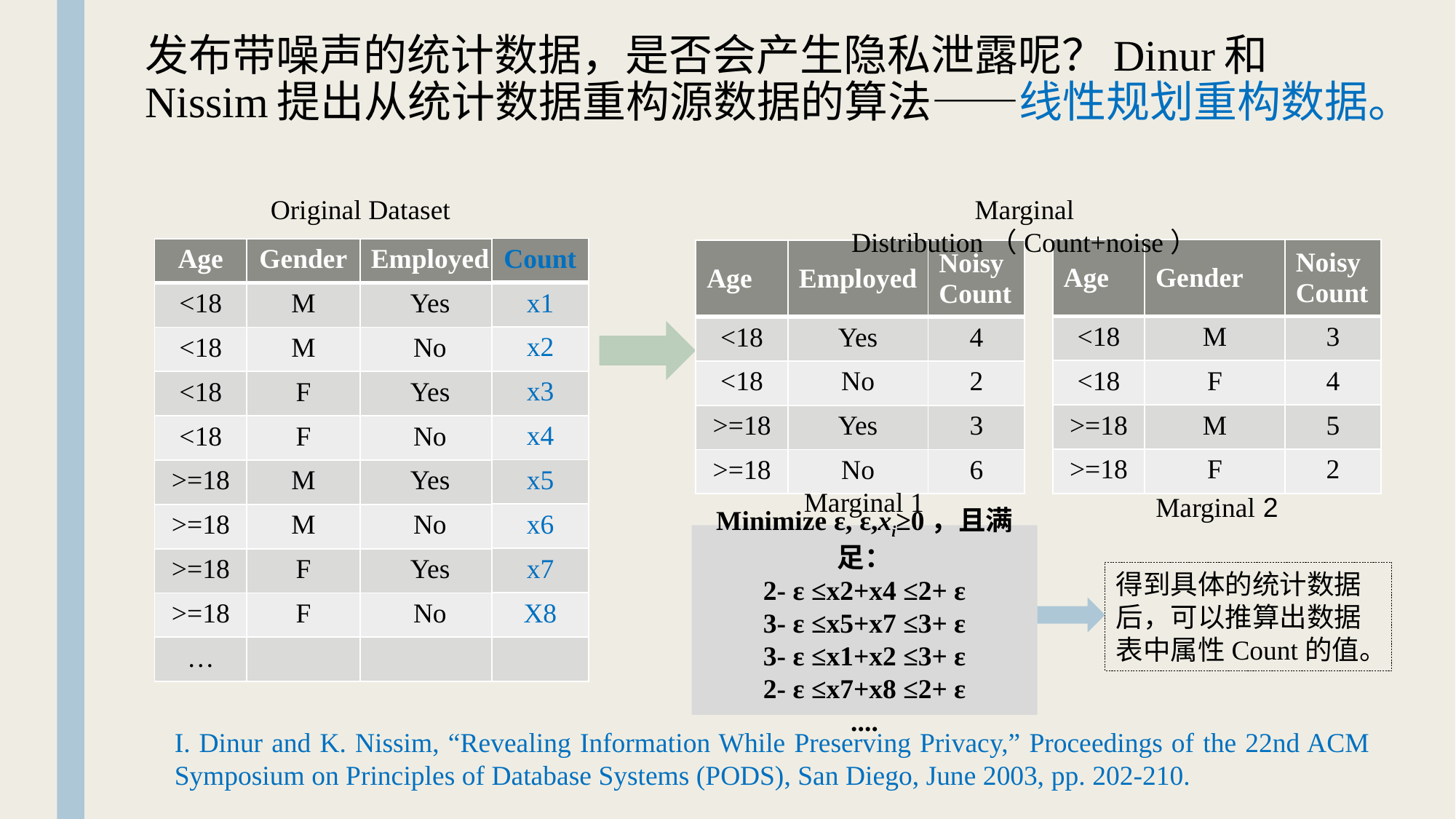

# 发布带噪声的统计数据，是否会产生隐私泄露呢？Dinur和Nissim提出从统计数据重构源数据的算法——线性规划重构数据。
Original Dataset
Marginal Distribution（Count+noise）
| Count |
| --- |
| x1 |
| x2 |
| x3 |
| x4 |
| x5 |
| x6 |
| x7 |
| X8 |
|  |
| Age | Gender | Employed |
| --- | --- | --- |
| <18 | M | Yes |
| <18 | M | No |
| <18 | F | Yes |
| <18 | F | No |
| >=18 | M | Yes |
| >=18 | M | No |
| >=18 | F | Yes |
| >=18 | F | No |
| … |  |  |
| Age | Gender | Noisy Count |
| --- | --- | --- |
| <18 | M | 3 |
| <18 | F | 4 |
| >=18 | M | 5 |
| >=18 | F | 2 |
| Age | Employed | Noisy Count |
| --- | --- | --- |
| <18 | Yes | 4 |
| <18 | No | 2 |
| >=18 | Yes | 3 |
| >=18 | No | 6 |

Marginal 1
Marginal 2
Minimize ε, ε,xi≥0，且满足：
2- ε ≤x2+x4 ≤2+ ε
3- ε ≤x5+x7 ≤3+ ε
3- ε ≤x1+x2 ≤3+ ε
2- ε ≤x7+x8 ≤2+ ε
....
得到具体的统计数据后，可以推算出数据表中属性Count的值。

I. Dinur and K. Nissim, “Revealing Information While Preserving Privacy,” Proceedings of the 22nd ACM Symposium on Principles of Database Systems (PODS), San Diego, June 2003, pp. 202-210.